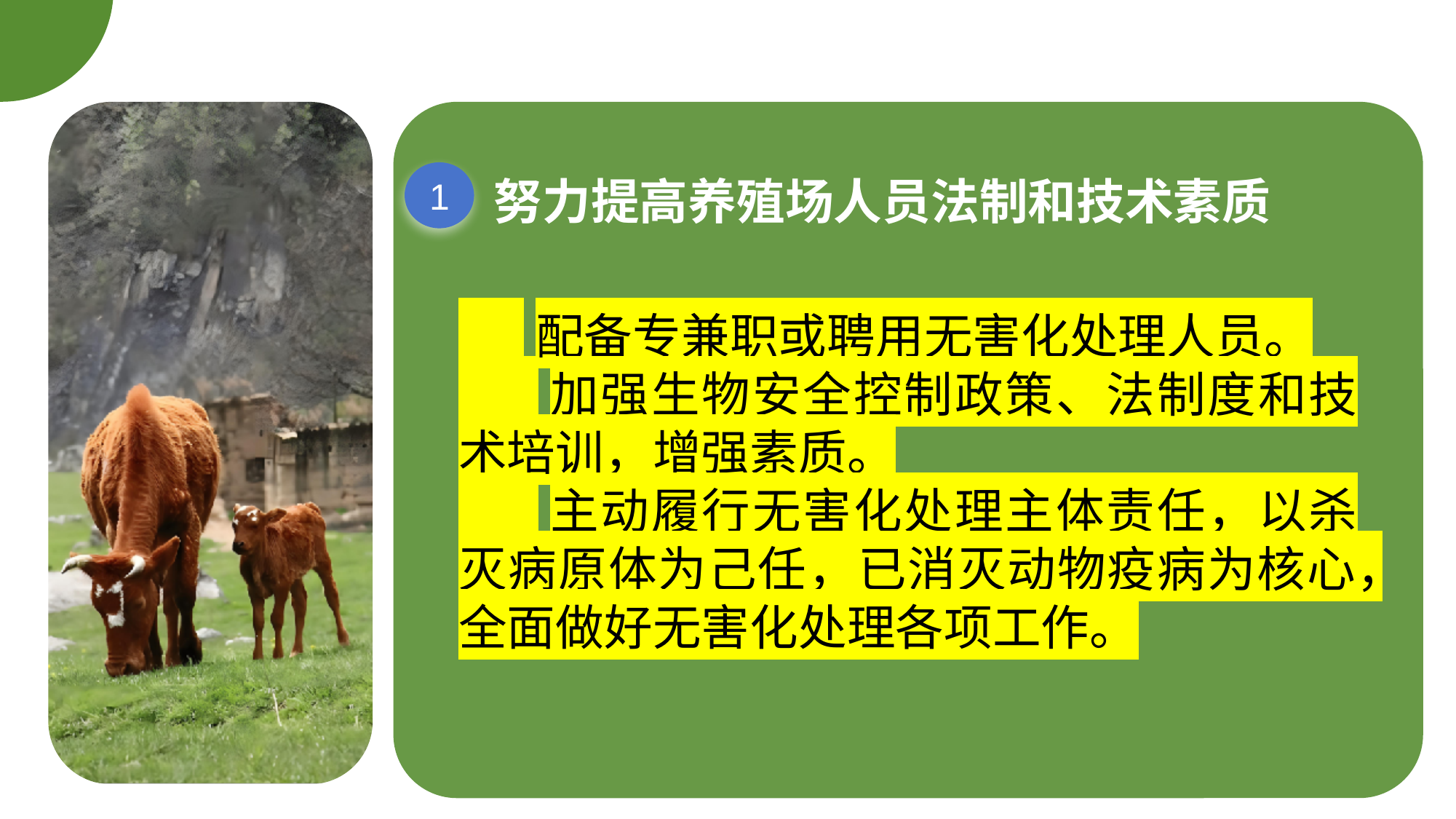

努力提高养殖场人员法制和技术素质
1
      配备专兼职或聘用无害化处理人员。
      加强生物安全控制政策、法制度和技术培训，增强素质。
      主动履行无害化处理主体责任，以杀灭病原体为己任，已消灭动物疫病为核心，全面做好无害化处理各项工作。